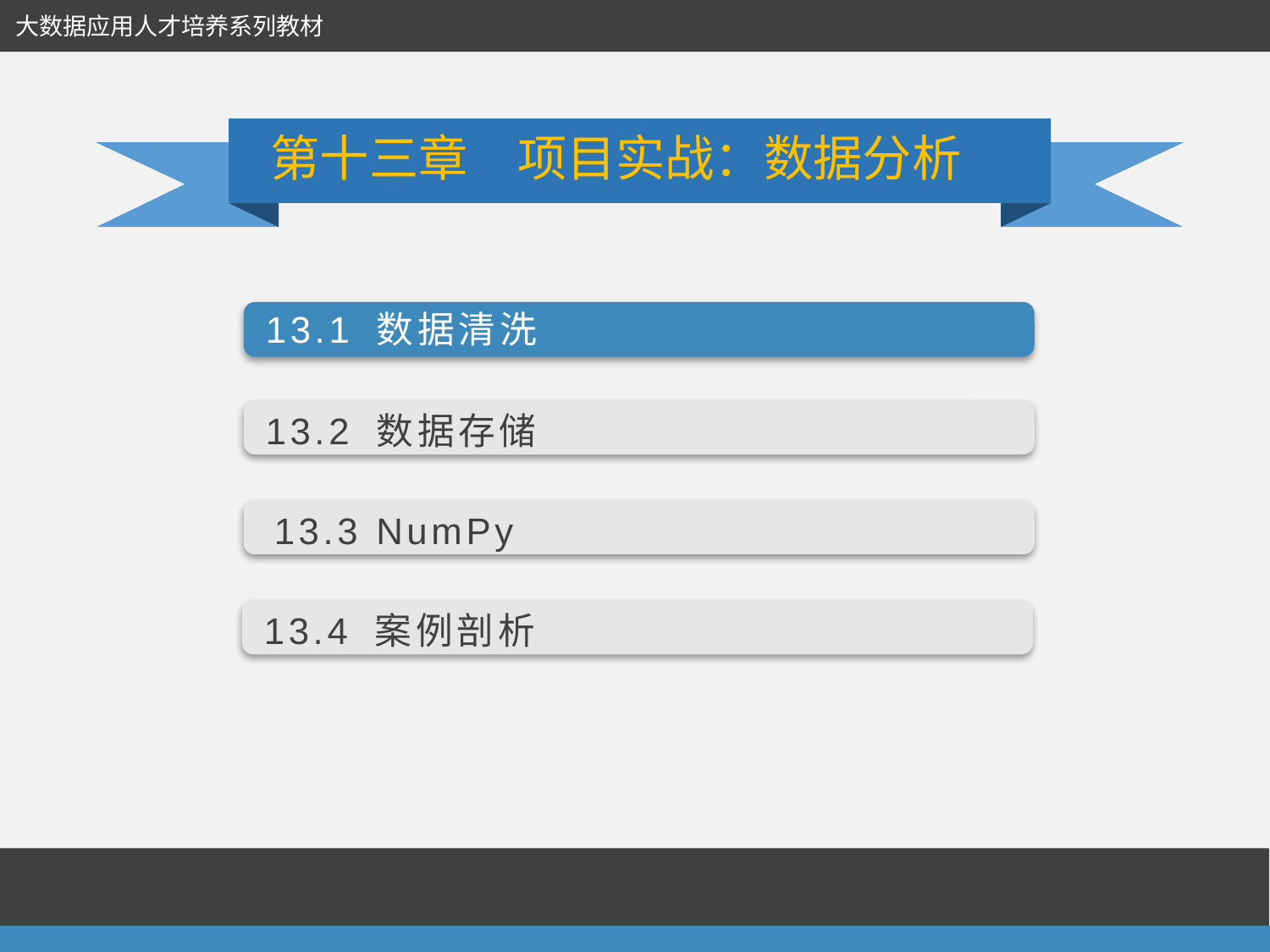

大数据应用人才培养系列教材

第十三章　项目实战：数据分析
13.1 数据清洗

13.2 数据存储

13.3 NumPy

13.4 案例剖析